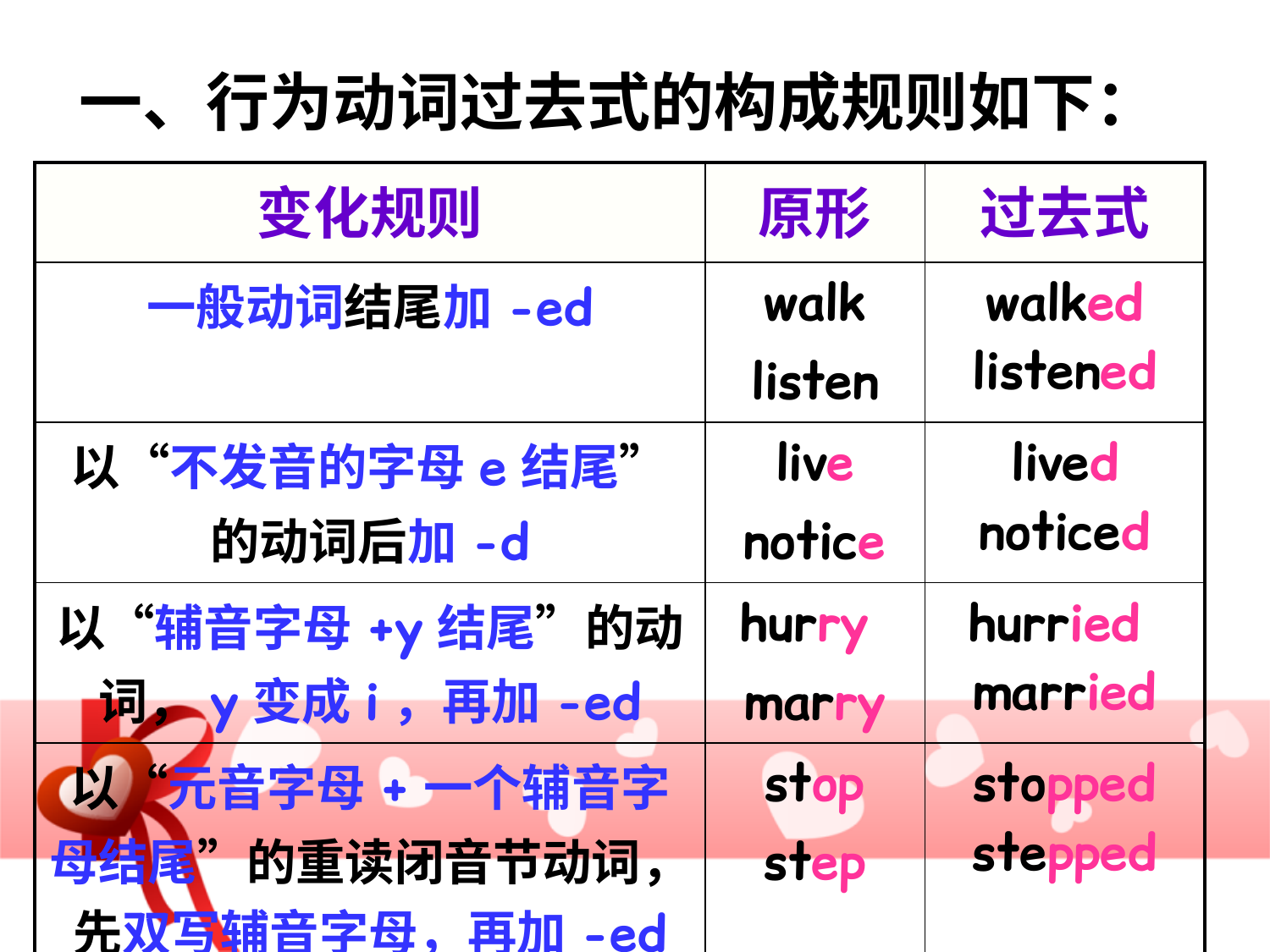

一、行为动词过去式的构成规则如下：
| 变化规则 | 原形 | 过去式 |
| --- | --- | --- |
| 一般动词结尾加-ed | walk listen | walked listened |
| 以“不发音的字母e结尾”的动词后加-d | live notice | lived noticed |
| 以“辅音字母+y结尾”的动词，y变成i，再加-ed | hurry marry | hurried married |
| 以“元音字母+一个辅音字母结尾”的重读闭音节动词，先双写辅音字母，再加-ed | stop step | stopped stepped |